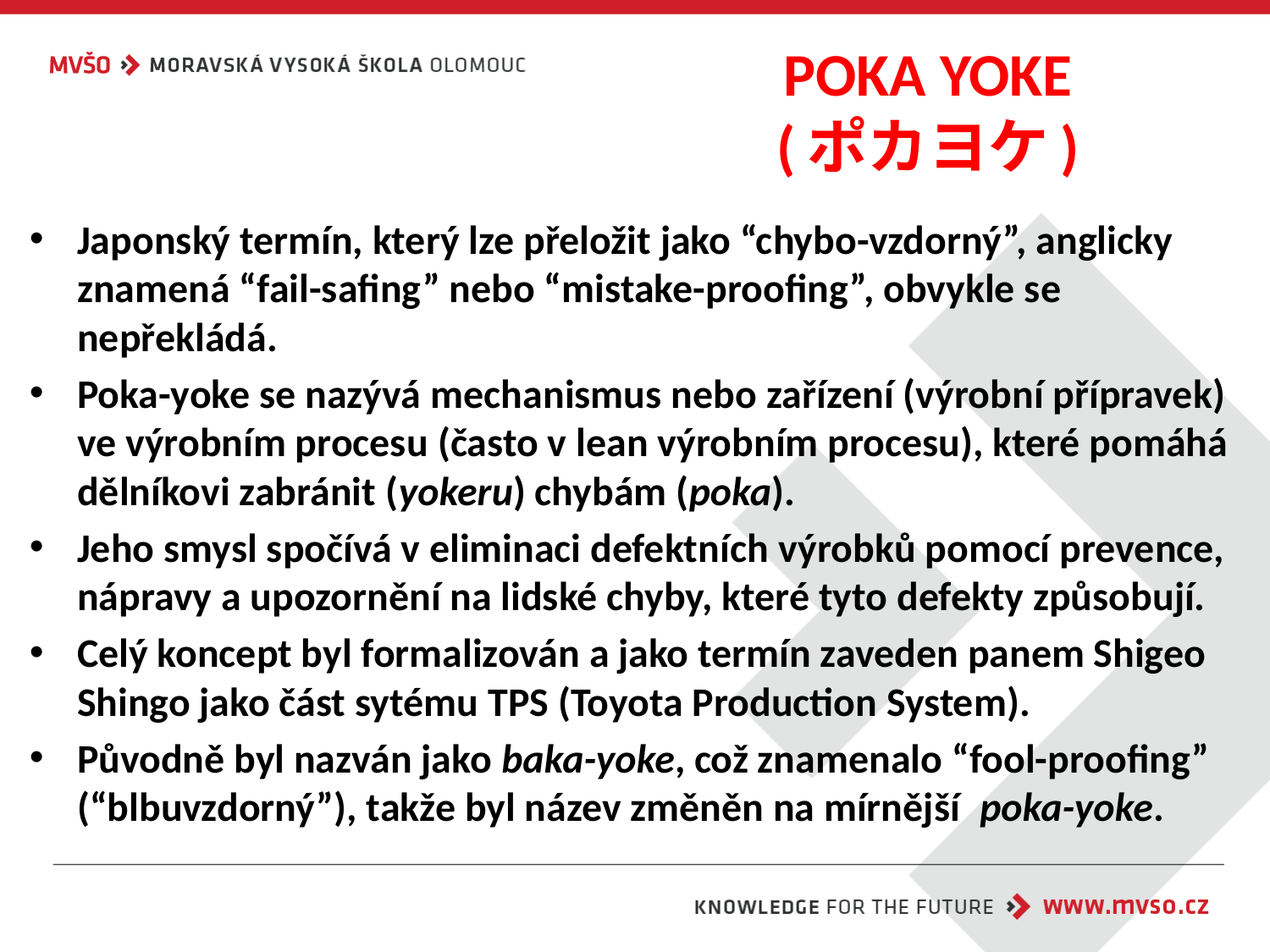

# POKA YOKE (ポカヨケ)
Japonský termín, který lze přeložit jako “chybo-vzdorný”, anglicky znamená “fail-safing” nebo “mistake-proofing”, obvykle se nepřekládá.
Poka-yoke se nazývá mechanismus nebo zařízení (výrobní přípravek) ve výrobním procesu (často v lean výrobním procesu), které pomáhá dělníkovi zabránit (yokeru) chybám (poka).
Jeho smysl spočívá v eliminaci defektních výrobků pomocí prevence, nápravy a upozornění na lidské chyby, které tyto defekty způsobují.
Celý koncept byl formalizován a jako termín zaveden panem Shigeo Shingo jako část sytému TPS (Toyota Production System).
Původně byl nazván jako baka-yoke, což znamenalo “fool-proofing” (“blbuvzdorný”), takže byl název změněn na mírnější  poka-yoke.